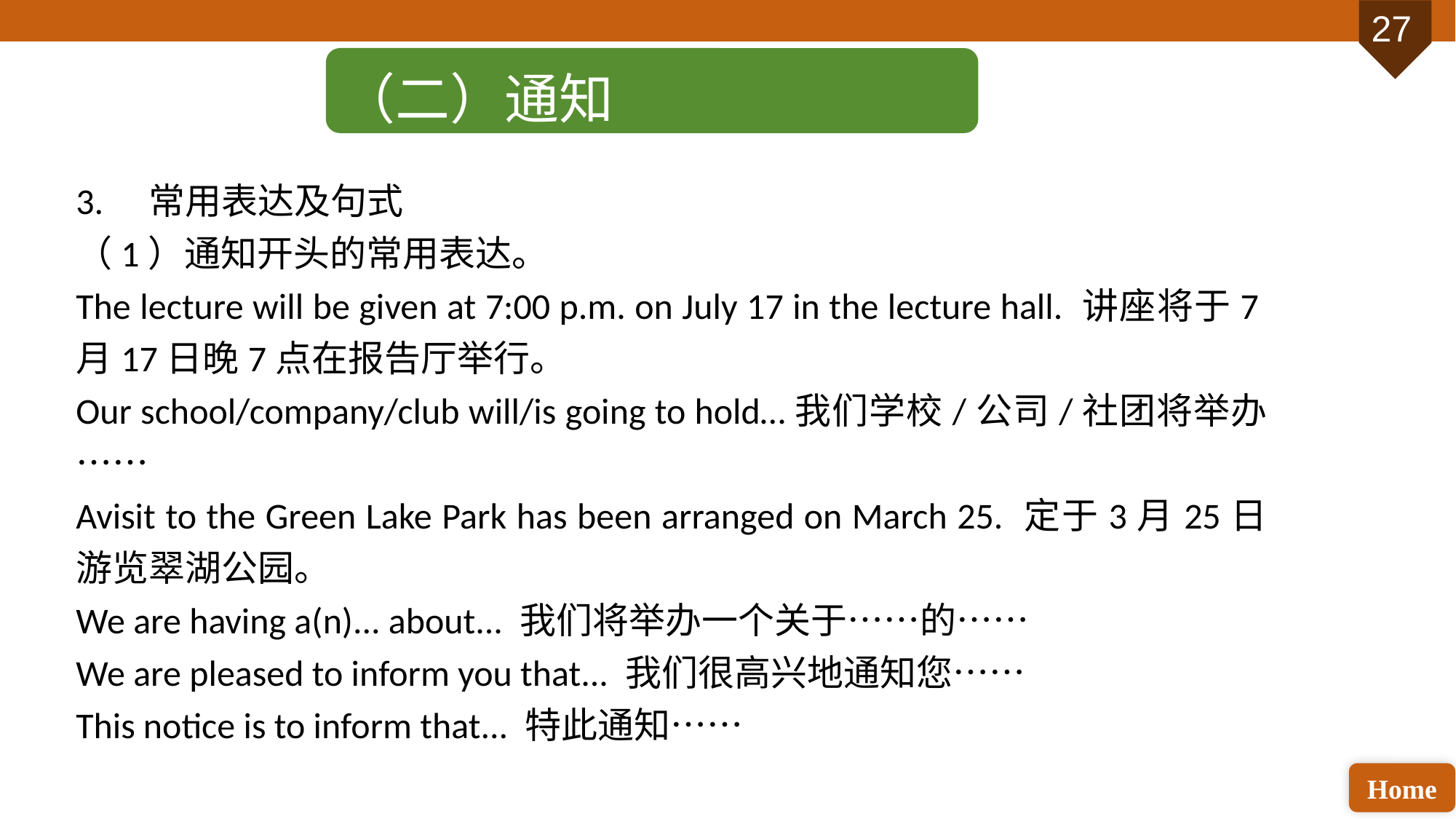

（二）通知
3. 常用表达及句式
（1）通知开头的常用表达。
The lecture will be given at 7:00 p.m. on July 17 in the lecture hall. 讲座将于7月17日晚7点在报告厅举行。
Our school/company/club will/is going to hold…我们学校/公司/社团将举办……
Avisit to the Green Lake Park has been arranged on March 25. 定于3月25日游览翠湖公园。
We are having a(n)... about... 我们将举办一个关于……的……
We are pleased to inform you that... 我们很高兴地通知您……
This notice is to inform that... 特此通知……